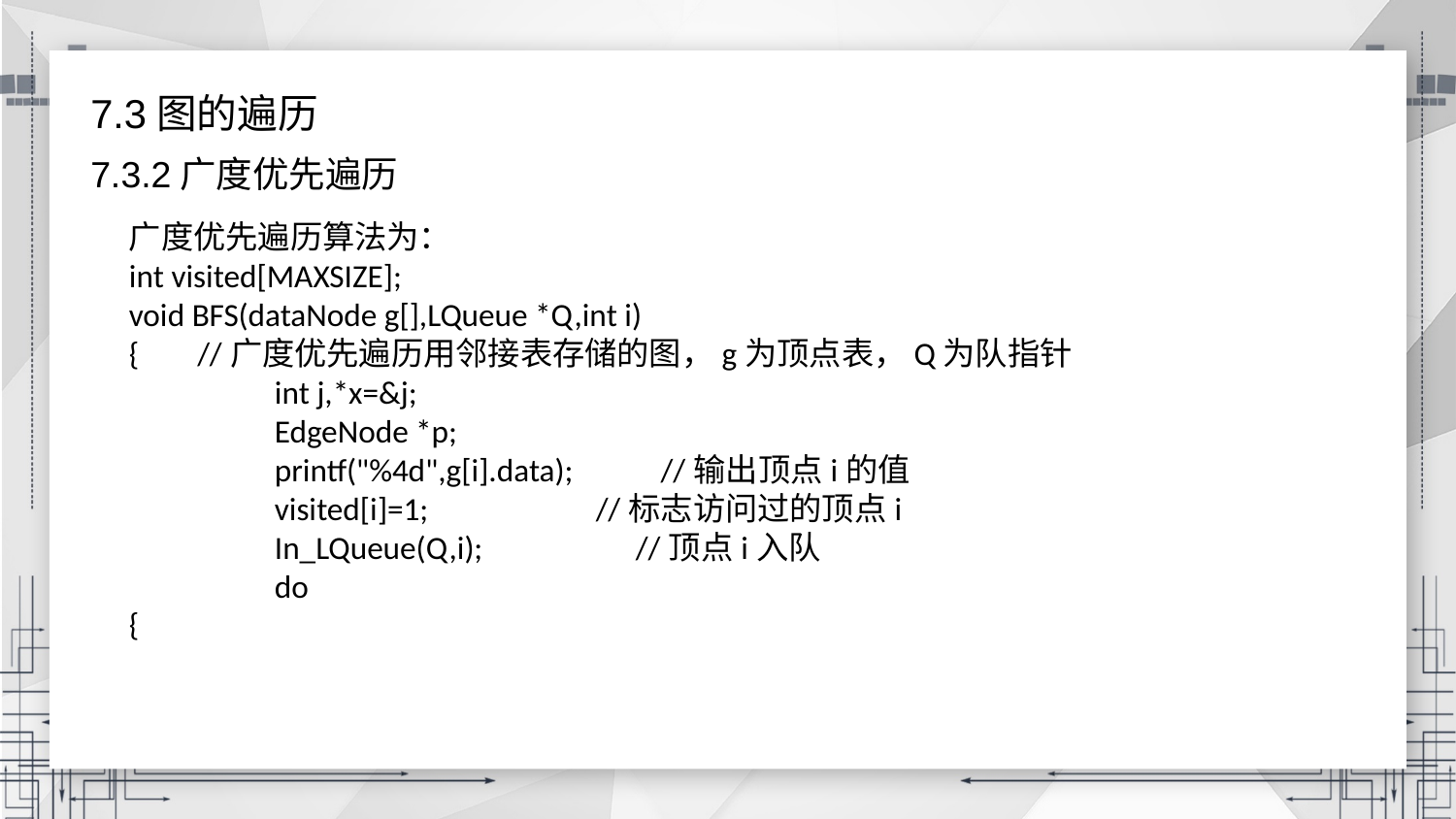

7.3图的遍历
7.3.2广度优先遍历
广度优先遍历算法为：
int visited[MAXSIZE];
void BFS(dataNode g[],LQueue *Q,int i)
{        //广度优先遍历用邻接表存储的图，g为顶点表，Q为队指针
	int j,*x=&j;
	EdgeNode *p;
	printf("%4d",g[i].data);            //输出顶点i的值
	visited[i]=1;                       //标志访问过的顶点i
	In_LQueue(Q,i);                     //顶点i入队
	do
{